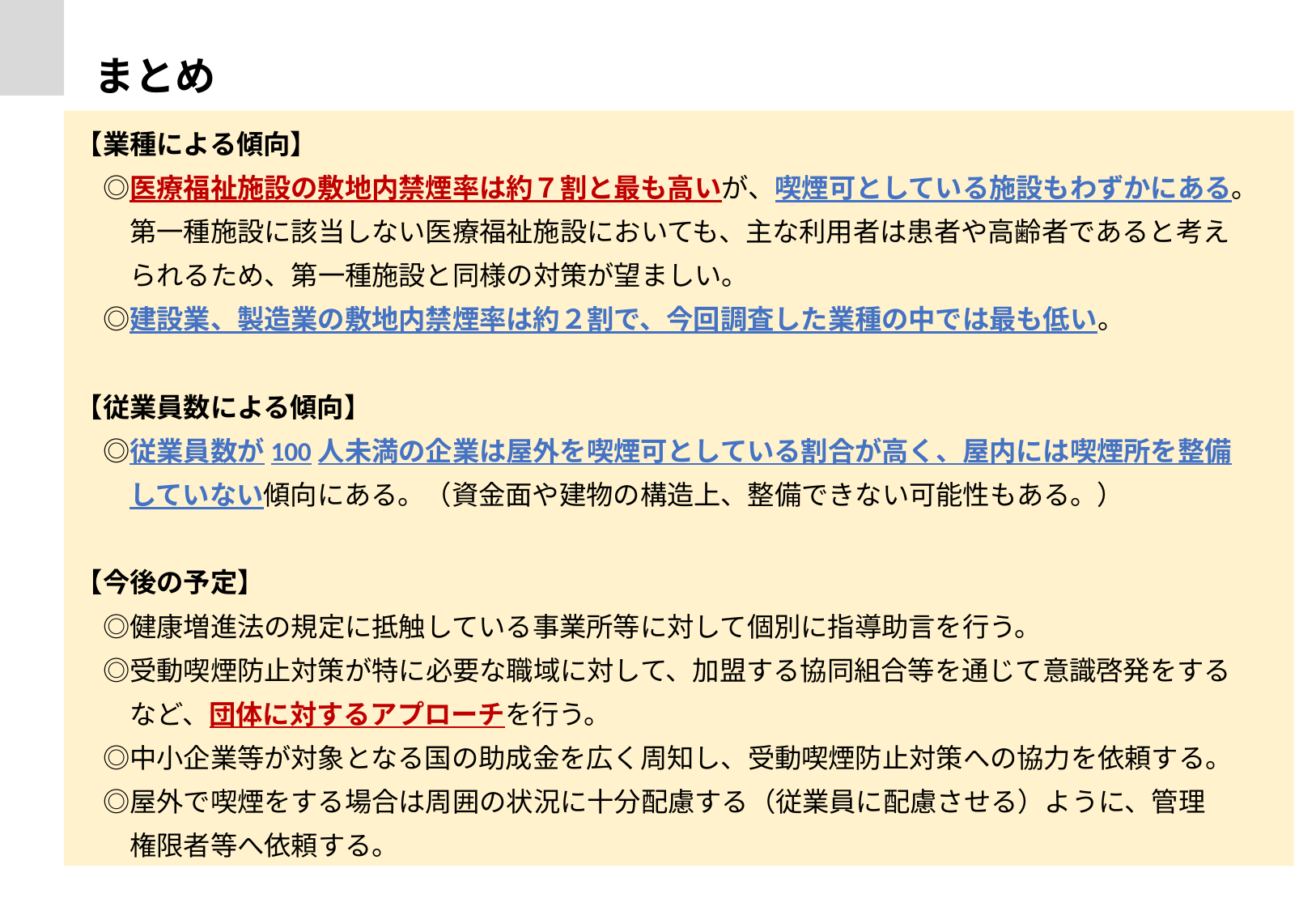

まとめ
【業種による傾向】
　◎医療福祉施設の敷地内禁煙率は約７割と最も高いが、喫煙可としている施設もわずかにある。
　　第一種施設に該当しない医療福祉施設においても、主な利用者は患者や高齢者であると考え
　　られるため、第一種施設と同様の対策が望ましい。
　◎建設業、製造業の敷地内禁煙率は約２割で、今回調査した業種の中では最も低い。

【従業員数による傾向】
　◎従業員数が100人未満の企業は屋外を喫煙可としている割合が高く、屋内には喫煙所を整備
　　していない傾向にある。（資金面や建物の構造上、整備できない可能性もある。）

【今後の予定】
　◎健康増進法の規定に抵触している事業所等に対して個別に指導助言を行う。
　◎受動喫煙防止対策が特に必要な職域に対して、加盟する協同組合等を通じて意識啓発をする
　　など、団体に対するアプローチを行う。
　◎中小企業等が対象となる国の助成金を広く周知し、受動喫煙防止対策への協力を依頼する。
　◎屋外で喫煙をする場合は周囲の状況に十分配慮する（従業員に配慮させる）ように、管理
　　権限者等へ依頼する。